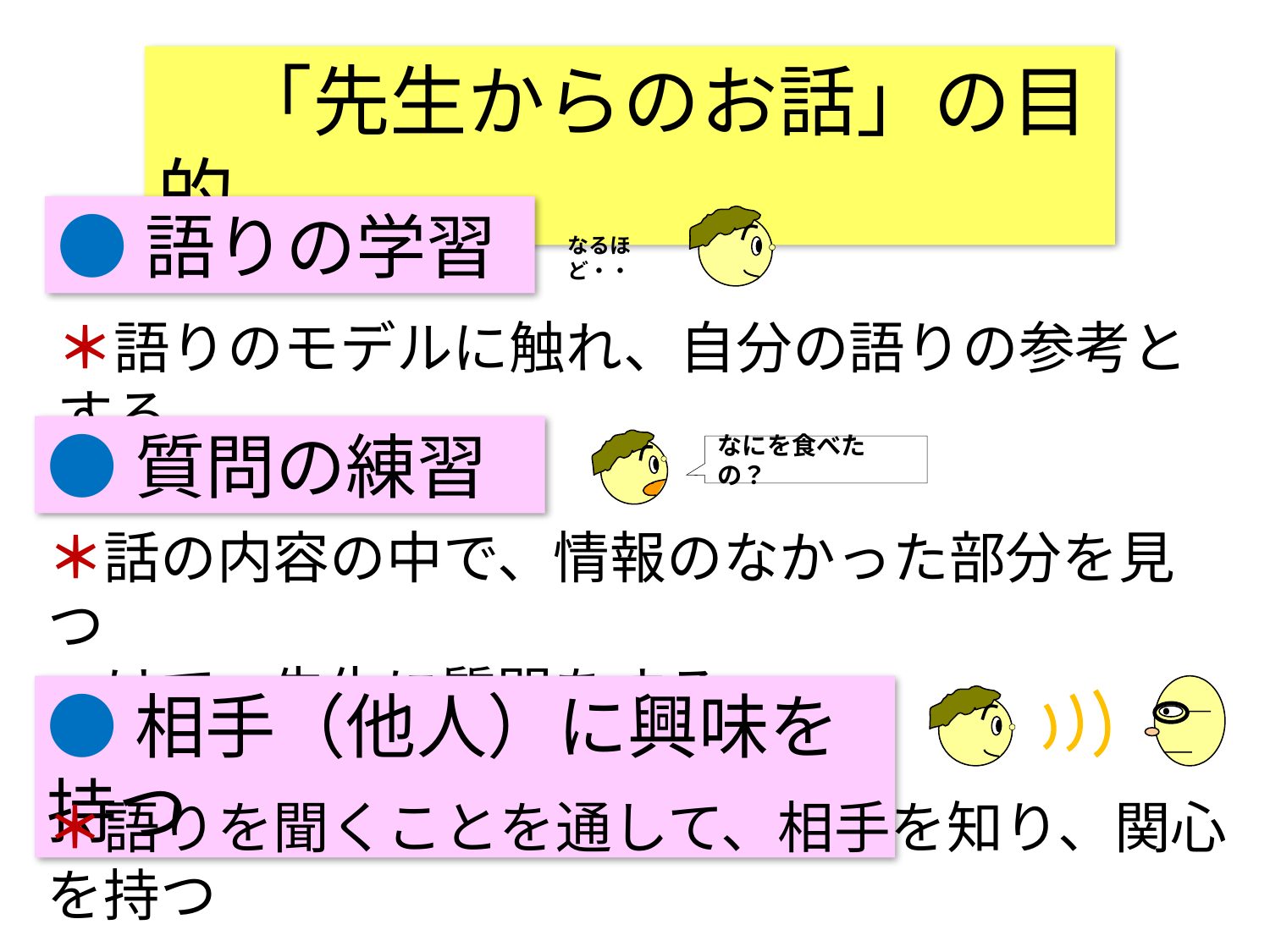

「先生からのお話」の目的
●語りの学習

なるほど・・
＊語りのモデルに触れ、自分の語りの参考とする
●質問の練習

なにを食べたの？
＊話の内容の中で、情報のなかった部分を見つ
　けて、先生に質問をする

●相手（他人）に興味を持つ

＊語りを聞くことを通して、相手を知り、関心を持つ